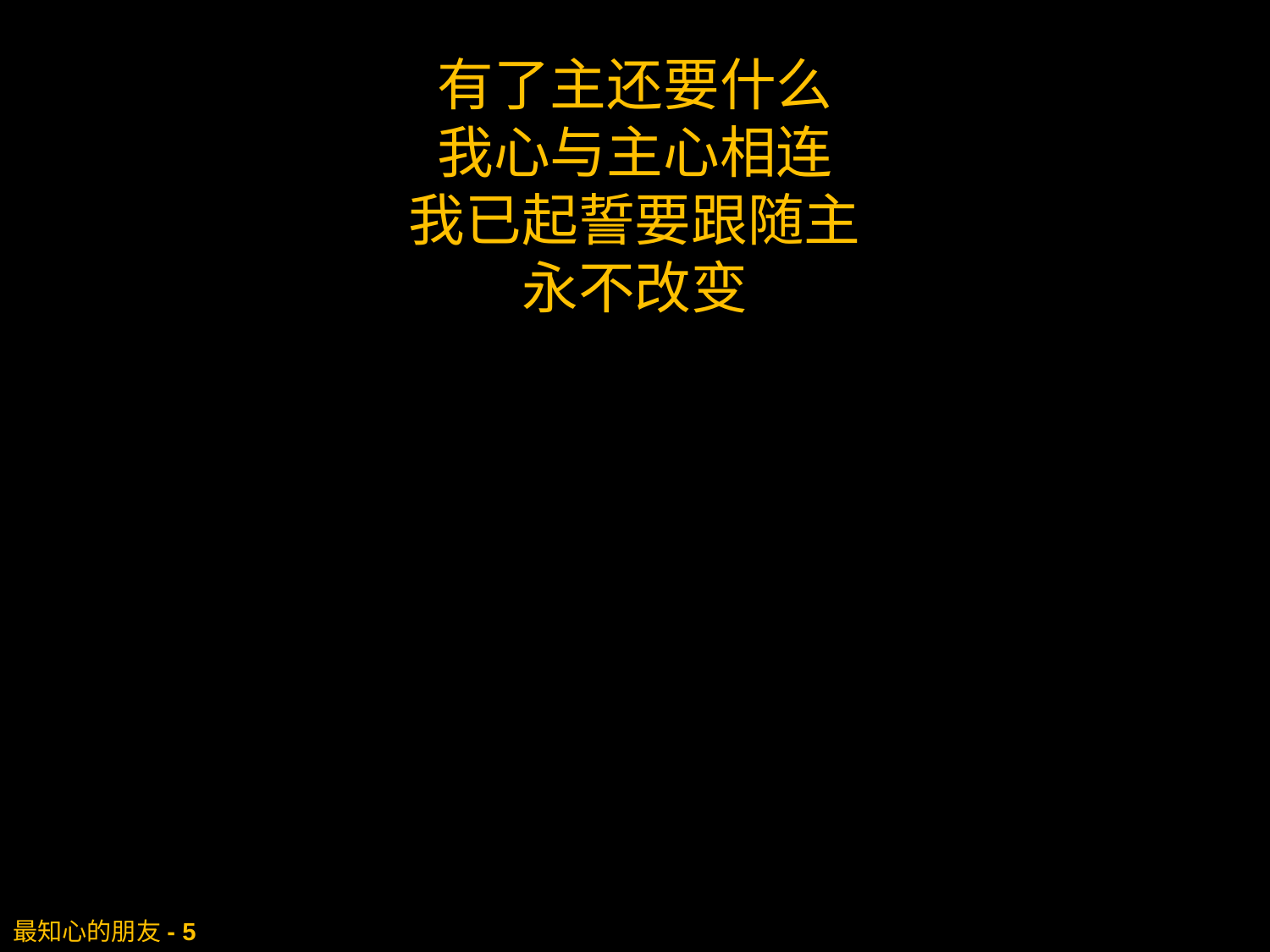

有了主还要什么
我心与主心相连
我已起誓要跟随主
永不改变

# 最知心的朋友- 5